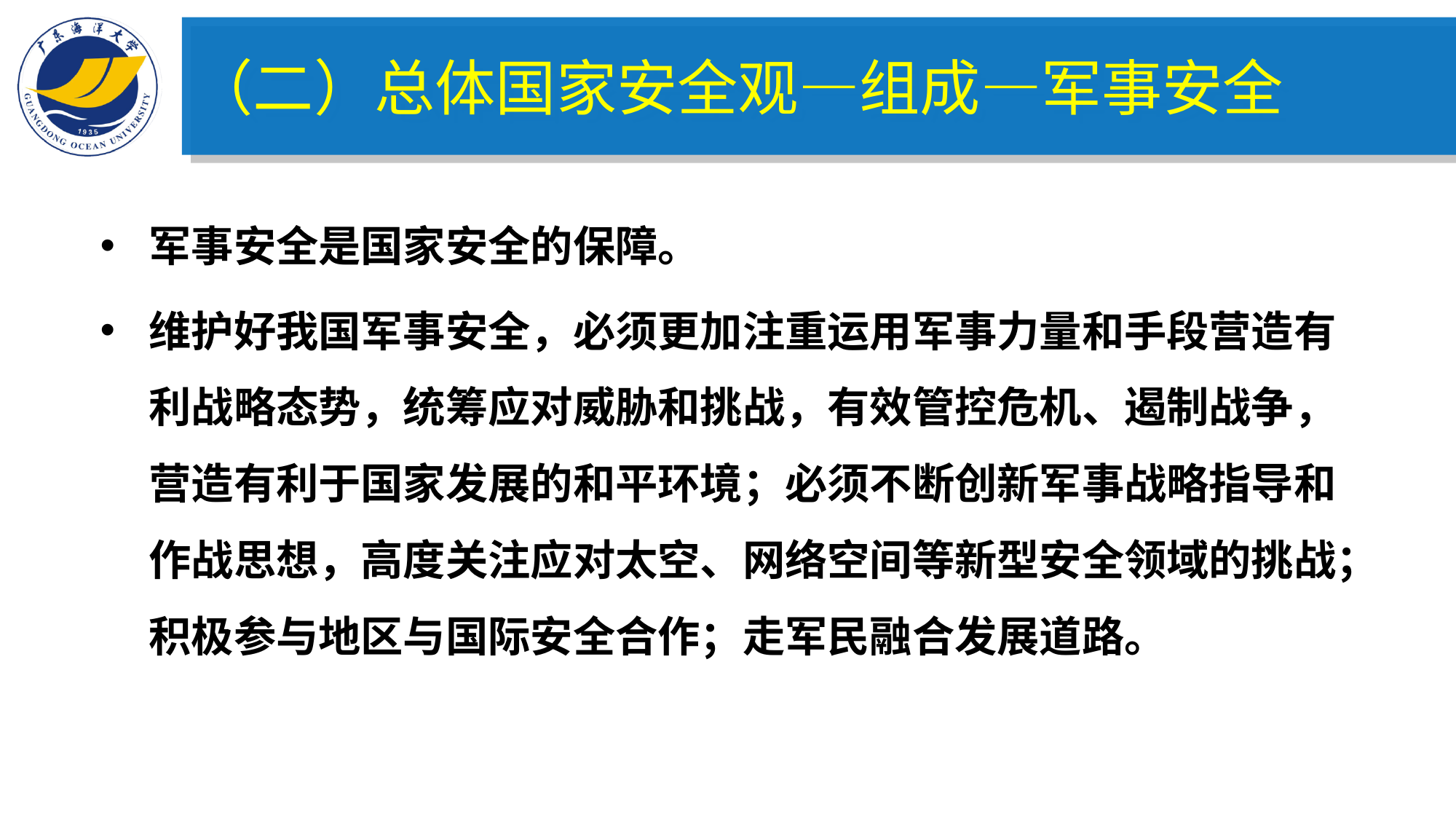

（二）总体国家安全观—组成—军事安全
军事安全是国家安全的保障。
维护好我国军事安全，必须更加注重运用军事力量和手段营造有利战略态势，统筹应对威胁和挑战，有效管控危机、遏制战争，营造有利于国家发展的和平环境；必须不断创新军事战略指导和作战思想，高度关注应对太空、网络空间等新型安全领域的挑战；积极参与地区与国际安全合作；走军民融合发展道路。